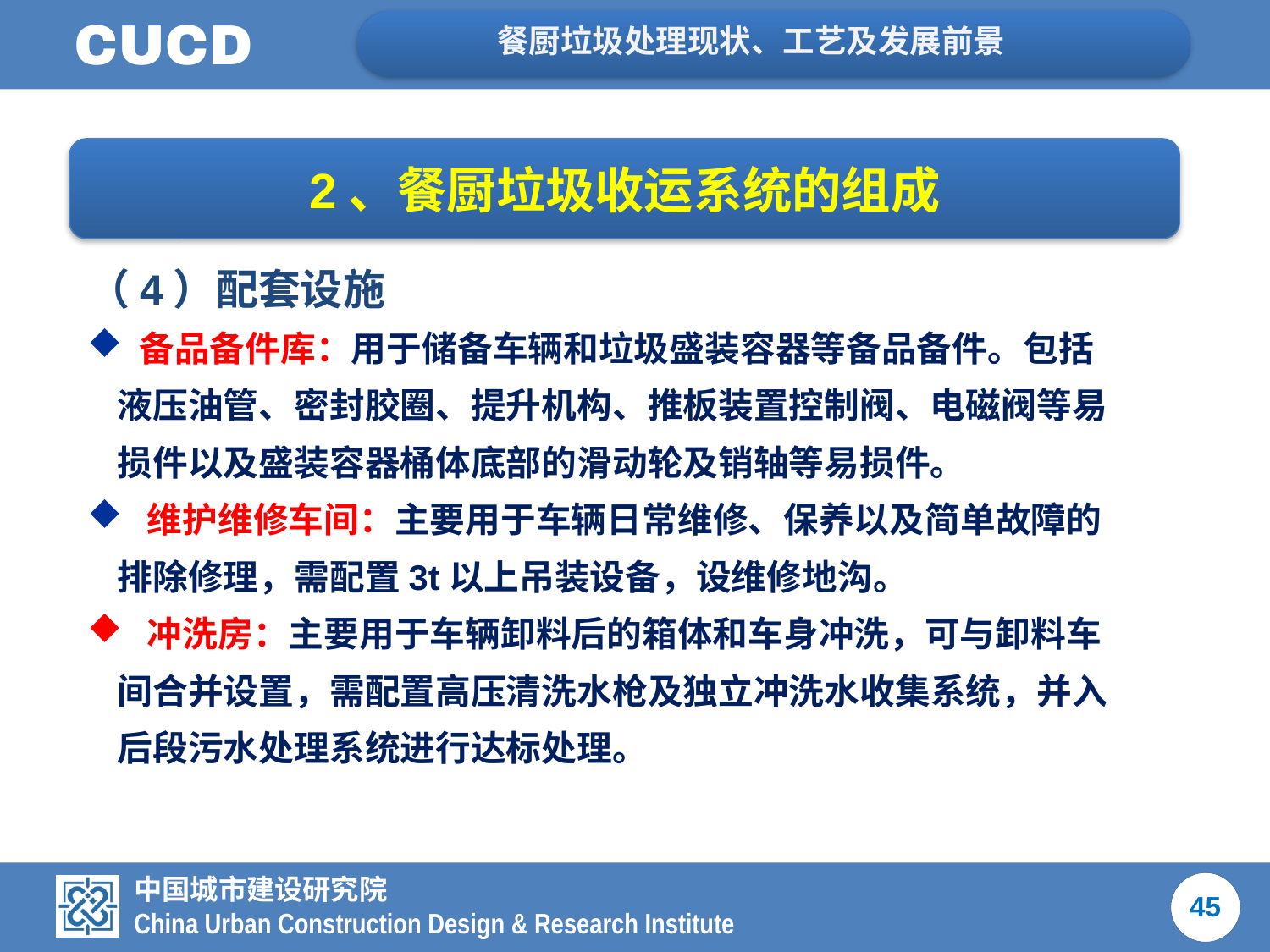

2、餐厨垃圾收运系统的组成
（4）配套设施
 备品备件库：用于储备车辆和垃圾盛装容器等备品备件。包括液压油管、密封胶圈、提升机构、推板装置控制阀、电磁阀等易损件以及盛装容器桶体底部的滑动轮及销轴等易损件。
  维护维修车间：主要用于车辆日常维修、保养以及简单故障的排除修理，需配置3t以上吊装设备，设维修地沟。
  冲洗房：主要用于车辆卸料后的箱体和车身冲洗，可与卸料车间合并设置，需配置高压清洗水枪及独立冲洗水收集系统，并入后段污水处理系统进行达标处理。
45